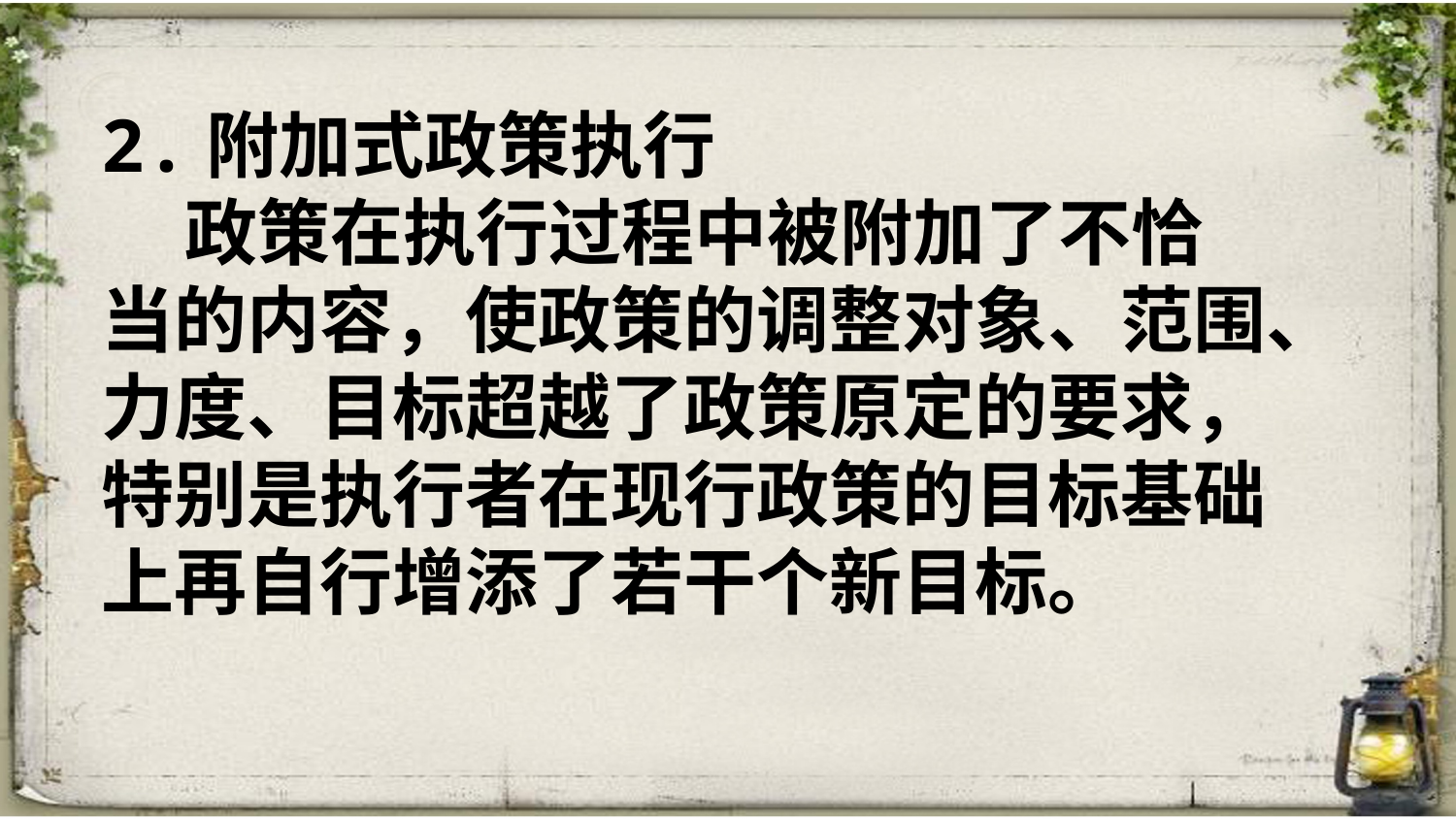

2.附加式政策执行
    政策在执行过程中被附加了不恰当的内容，使政策的调整对象、范围、力度、目标超越了政策原定的要求，特别是执行者在现行政策的目标基础上再自行增添了若干个新目标。